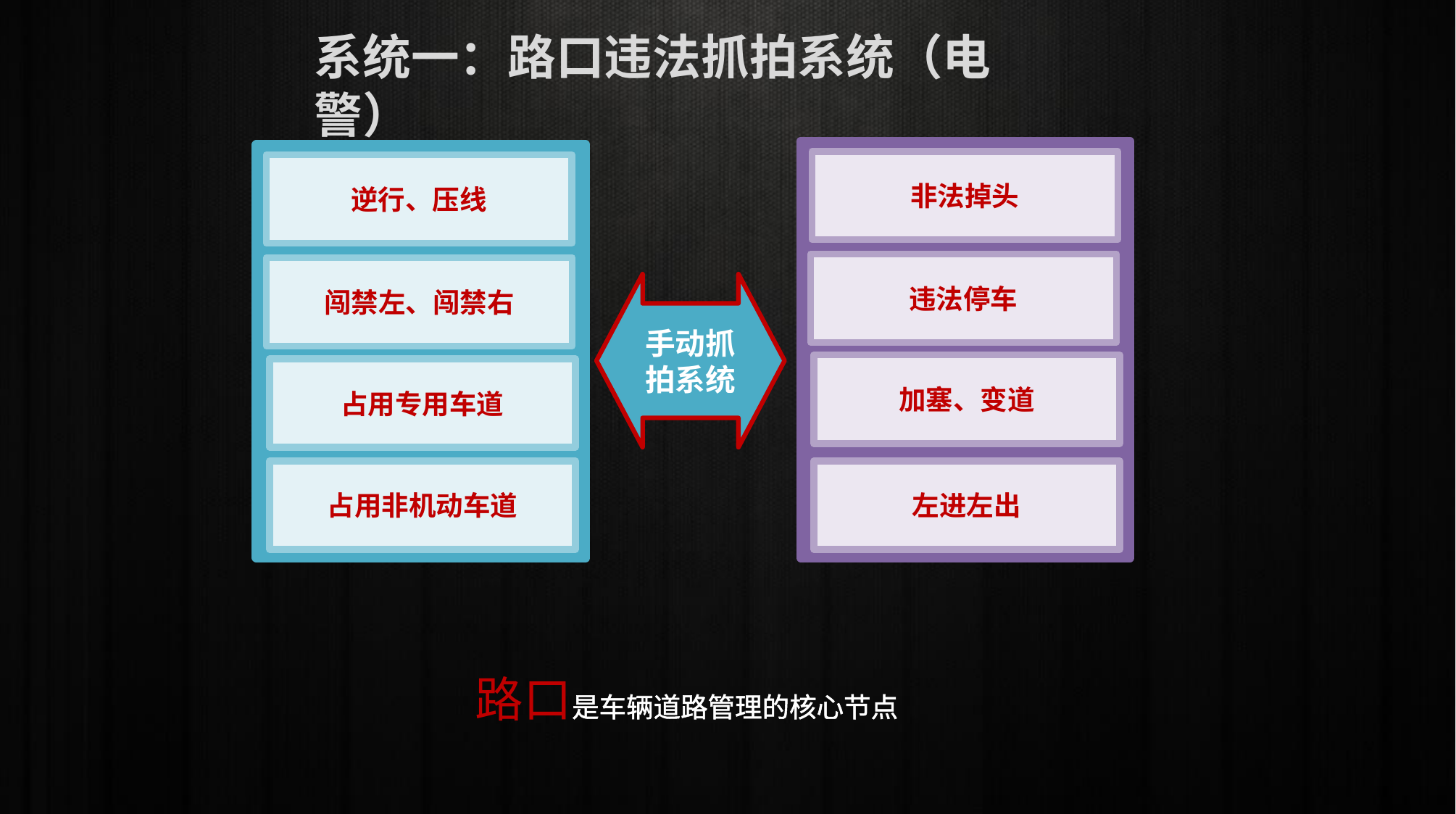

系统一：路口违法抓拍系统（电警）

非法掉头
违法停车
加塞、变道
左进左出

逆行、压线
闯禁左、闯禁右
占用专用车道
占用非机动车道
手动抓拍系统
路口是车辆道路管理的核心节点